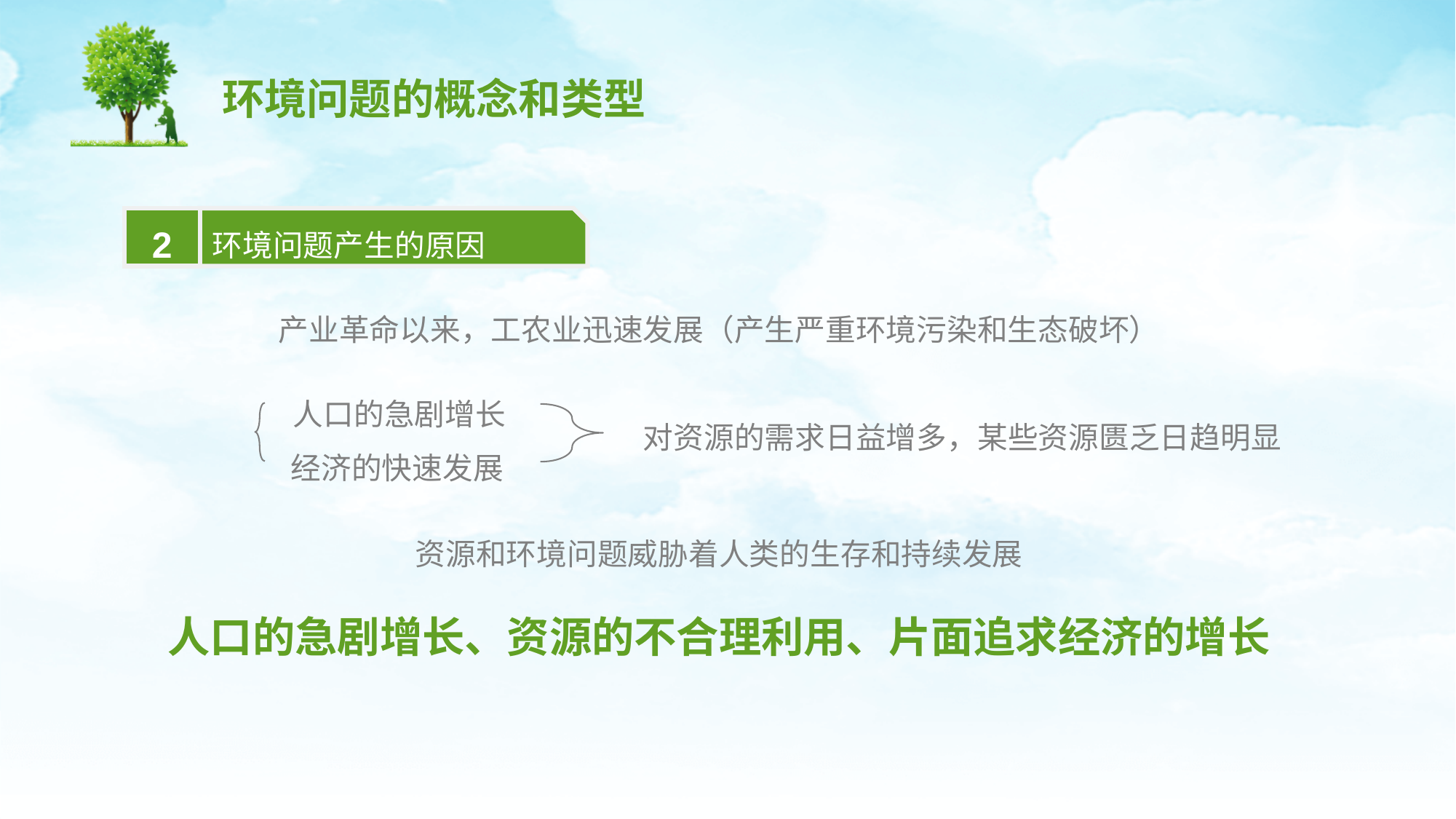

2
环境问题产生的原因
产业革命以来，工农业迅速发展（产生严重环境污染和生态破坏）
人口的急剧增长
对资源的需求日益增多，某些资源匮乏日趋明显

经济的快速发展
资源和环境问题威胁着人类的生存和持续发展
人口的急剧增长、资源的不合理利用、片面追求经济的增长